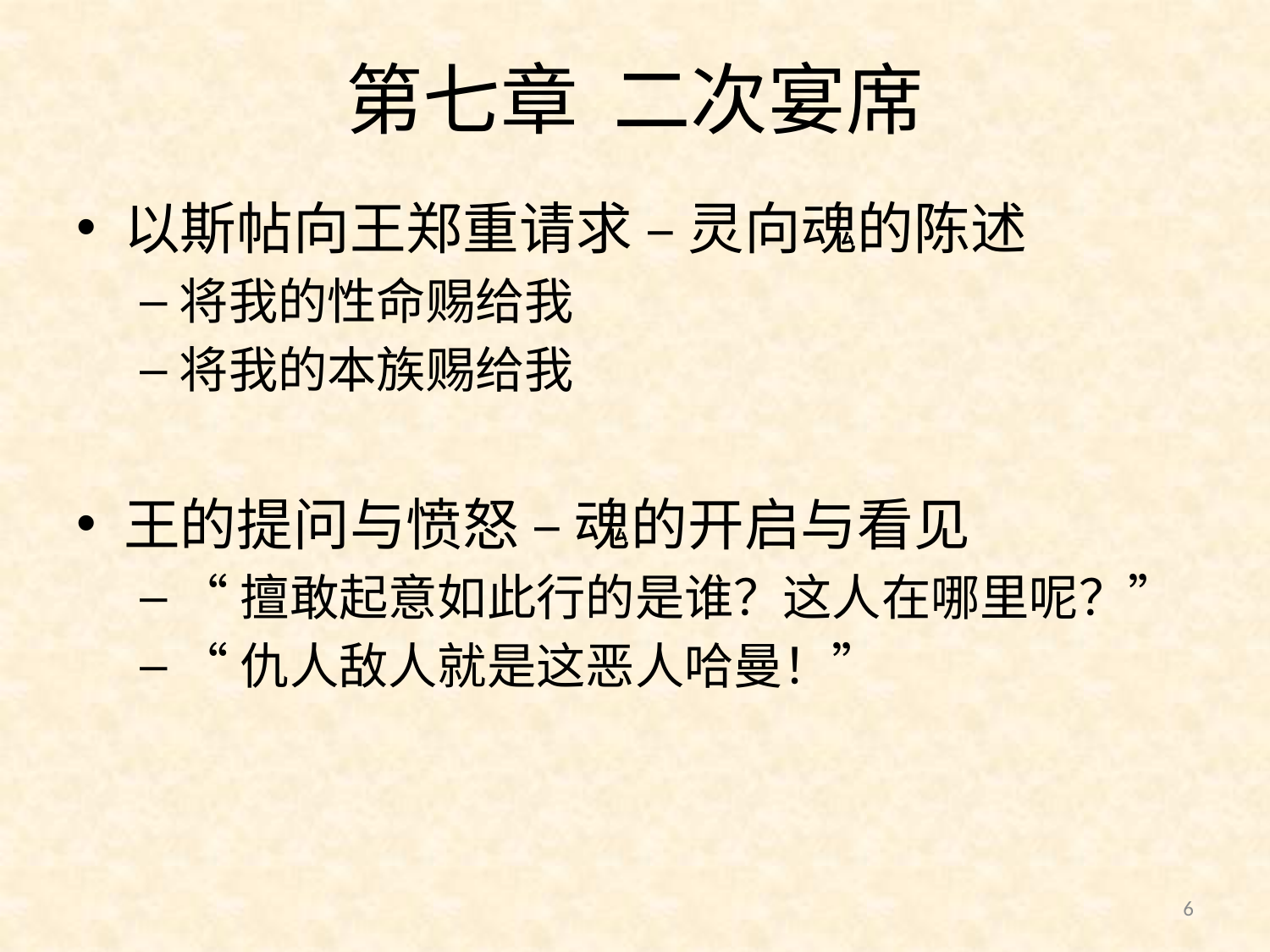

# 第七章  二次宴席
以斯帖向王郑重请求 – 灵向魂的陈述
将我的性命赐给我
将我的本族赐给我

王的提问与愤怒 – 魂的开启与看见
“擅敢起意如此行的是谁？这人在哪里呢？”
“仇人敌人就是这恶人哈曼！”
6